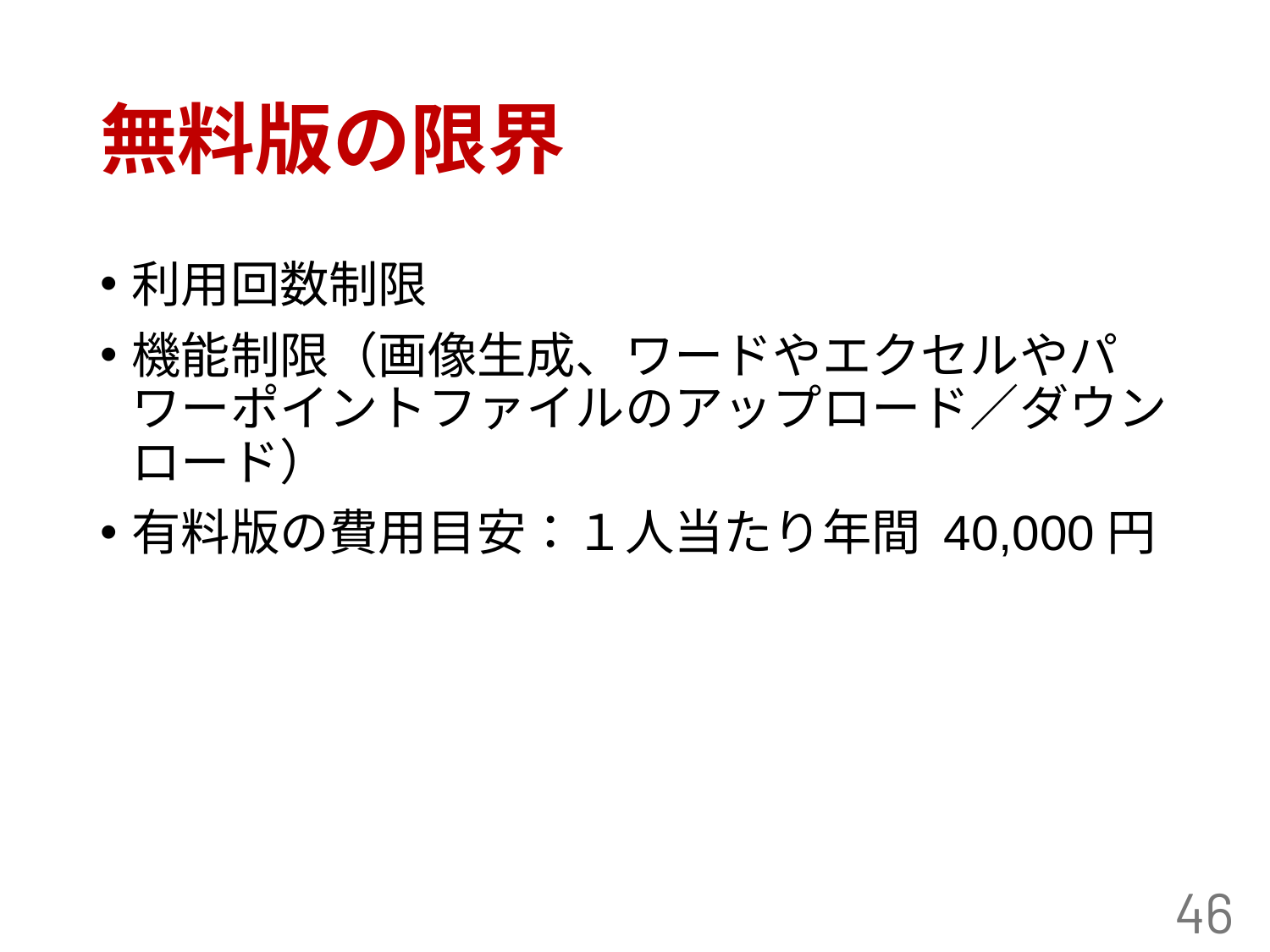

# 無料版の限界
利用回数制限
機能制限（画像生成、ワードやエクセルやパワーポイントファイルのアップロード／ダウンロード）
有料版の費用目安：１人当たり年間 40,000円
46